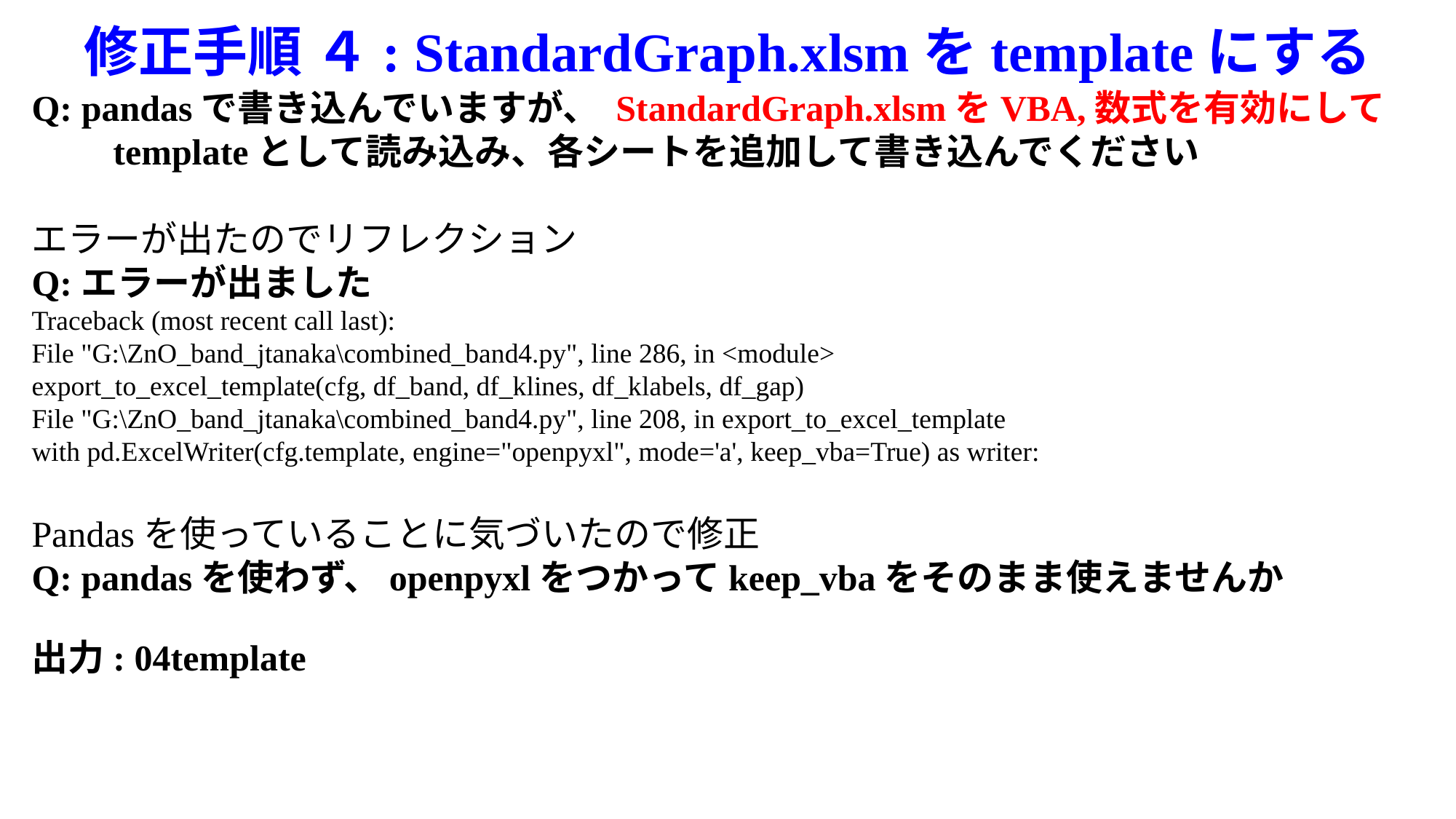

# 修正手順 ４: StandardGraph.xlsmをtemplateにする
Q: pandasで書き込んでいますが、 StandardGraph.xlsmをVBA,数式を有効にして
　　templateとして読み込み、各シートを追加して書き込んでください

エラーが出たのでリフレクション
Q:エラーが出ました
Traceback (most recent call last):
File "G:\ZnO_band_jtanaka\combined_band4.py", line 286, in <module>
export_to_excel_template(cfg, df_band, df_klines, df_klabels, df_gap)
File "G:\ZnO_band_jtanaka\combined_band4.py", line 208, in export_to_excel_template
with pd.ExcelWriter(cfg.template, engine="openpyxl", mode='a', keep_vba=True) as writer:

Pandasを使っていることに気づいたので修正
Q: pandasを使わず、openpyxlをつかってkeep_vbaをそのまま使えませんか

出力: 04template